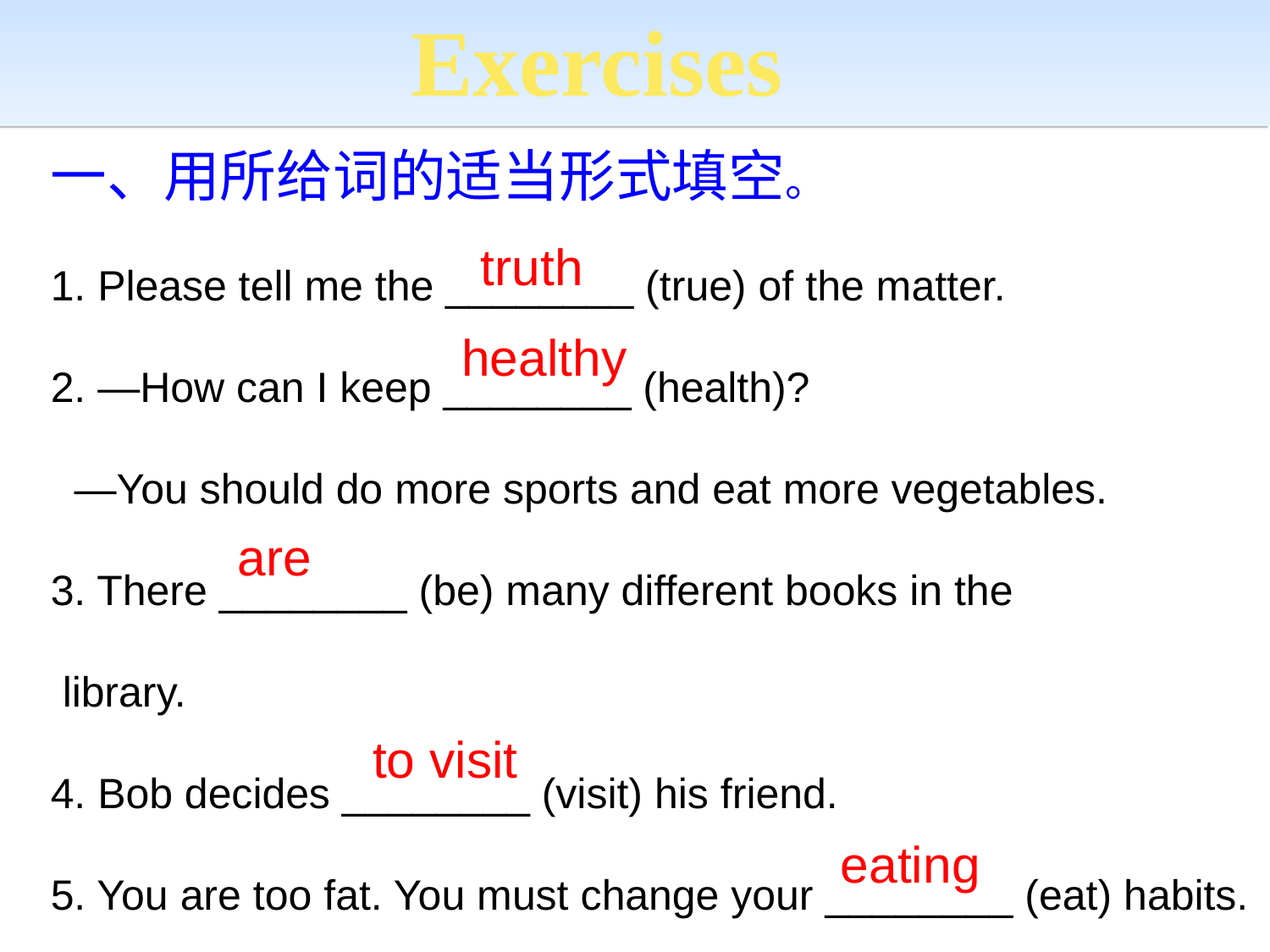

Exercises
一、用所给词的适当形式填空。
1. Please tell me the ________ (true) of the matter.
2. —How can I keep ________ (health)?
  —You should do more sports and eat more vegetables.
3. There ________ (be) many different books in the
 library.
4. Bob decides ________ (visit) his friend.
5. You are too fat. You must change your ________ (eat) habits.
truth
healthy
are
to visit
eating